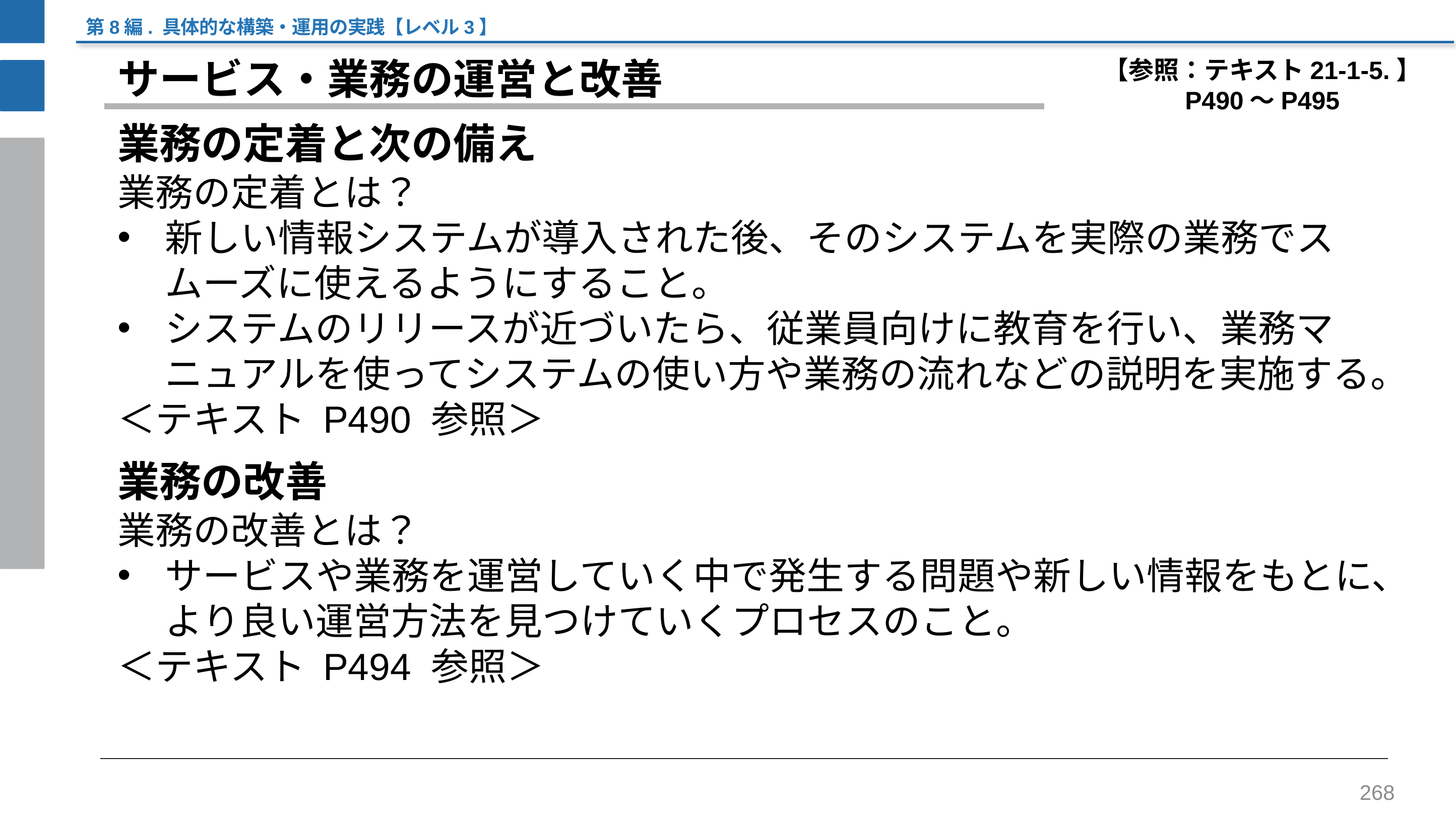

第8編. 具体的な構築・運用の実践【レベル3】
【参照：テキスト21-1-5.】
P490～P495
サービス・業務の運営と改善
業務の定着と次の備え
業務の定着とは？
新しい情報システムが導入された後、そのシステムを実際の業務でスムーズに使えるようにすること。
システムのリリースが近づいたら、従業員向けに教育を行い、業務マニュアルを使ってシステムの使い方や業務の流れなどの説明を実施する。
＜テキスト P490 参照＞
業務の改善
業務の改善とは？
サービスや業務を運営していく中で発生する問題や新しい情報をもとに、より良い運営方法を見つけていくプロセスのこと。
＜テキスト P494 参照＞
268